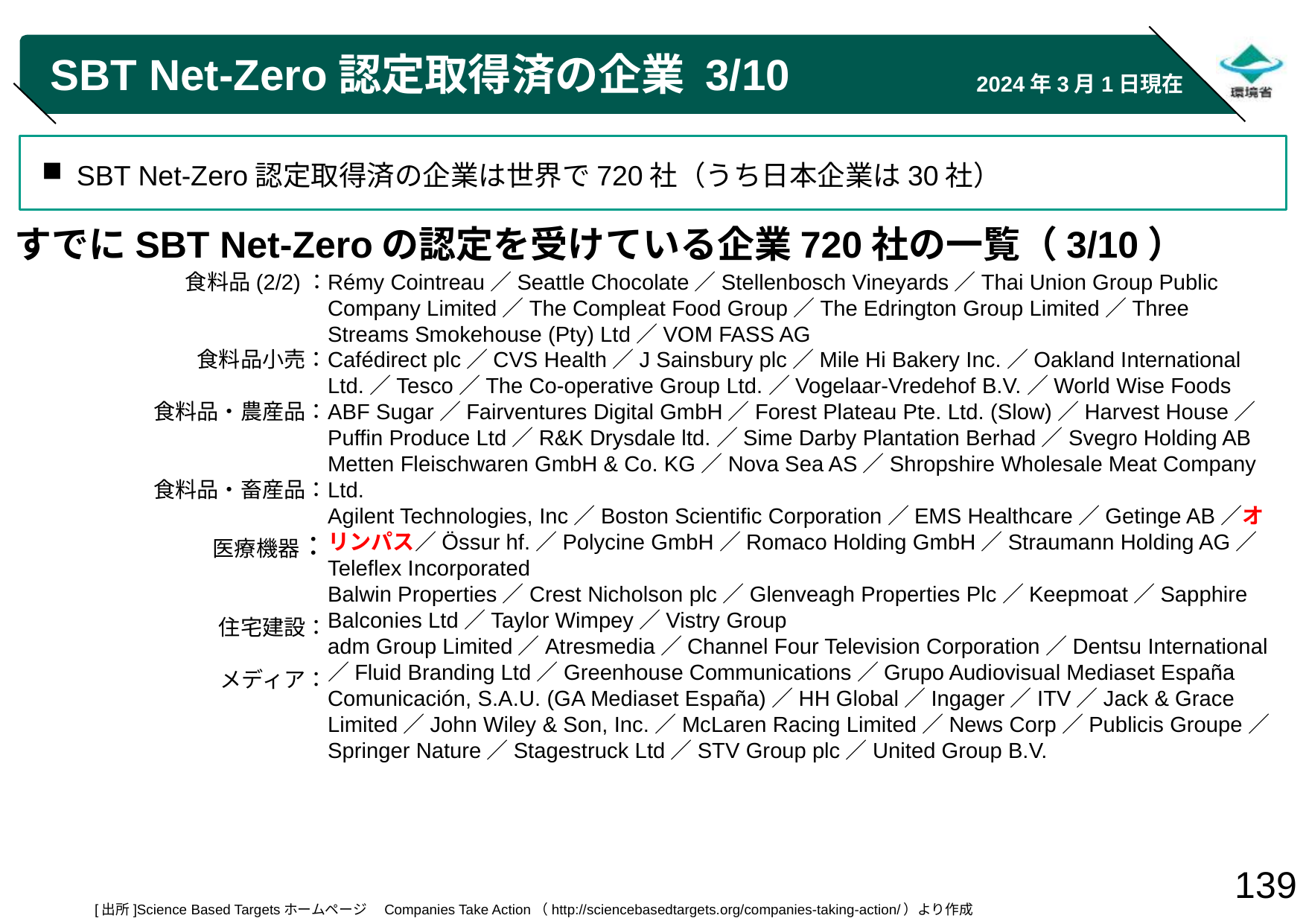

# SBT Net-Zero認定取得済の企業 3/10
2024年3月1日現在
SBT Net-Zero認定取得済の企業は世界で720社（うち日本企業は30社）
すでにSBT Net-Zeroの認定を受けている企業720社の一覧（3/10）
食料品(2/2)：

食料品小売：

食料品・農産品：

食料品・畜産品：

医療機器：

住宅建設：

メディア：

Rémy Cointreau／Seattle Chocolate／Stellenbosch Vineyards／Thai Union Group Public Company Limited／The Compleat Food Group／The Edrington Group Limited／Three Streams Smokehouse (Pty) Ltd／VOM FASS AG
Cafédirect plc／CVS Health／J Sainsbury plc／Mile Hi Bakery Inc.／Oakland International Ltd.／Tesco／The Co-operative Group Ltd.／Vogelaar-Vredehof B.V.／World Wise Foods
ABF Sugar／Fairventures Digital GmbH／Forest Plateau Pte. Ltd. (Slow)／Harvest House／Puffin Produce Ltd／R&K Drysdale ltd.／Sime Darby Plantation Berhad／Svegro Holding AB
Metten Fleischwaren GmbH & Co. KG／Nova Sea AS／Shropshire Wholesale Meat Company Ltd.
Agilent Technologies, Inc／Boston Scientific Corporation／EMS Healthcare／Getinge AB／オリンパス／Össur hf.／Polycine GmbH／Romaco Holding GmbH／Straumann Holding AG／Teleflex Incorporated
Balwin Properties／Crest Nicholson plc／Glenveagh Properties Plc／Keepmoat／Sapphire Balconies Ltd／Taylor Wimpey／Vistry Group
adm Group Limited／Atresmedia／Channel Four Television Corporation／Dentsu International／Fluid Branding Ltd／Greenhouse Communications／Grupo Audiovisual Mediaset España Comunicación, S.A.U. (GA Mediaset España)／HH Global／Ingager／ITV／Jack & Grace Limited／John Wiley & Son, Inc.／McLaren Racing Limited／News Corp／Publicis Groupe／Springer Nature／Stagestruck Ltd／STV Group plc／United Group B.V.

[出所]Science Based Targetsホームページ　Companies Take Action（http://sciencebasedtargets.org/companies-taking-action/）より作成